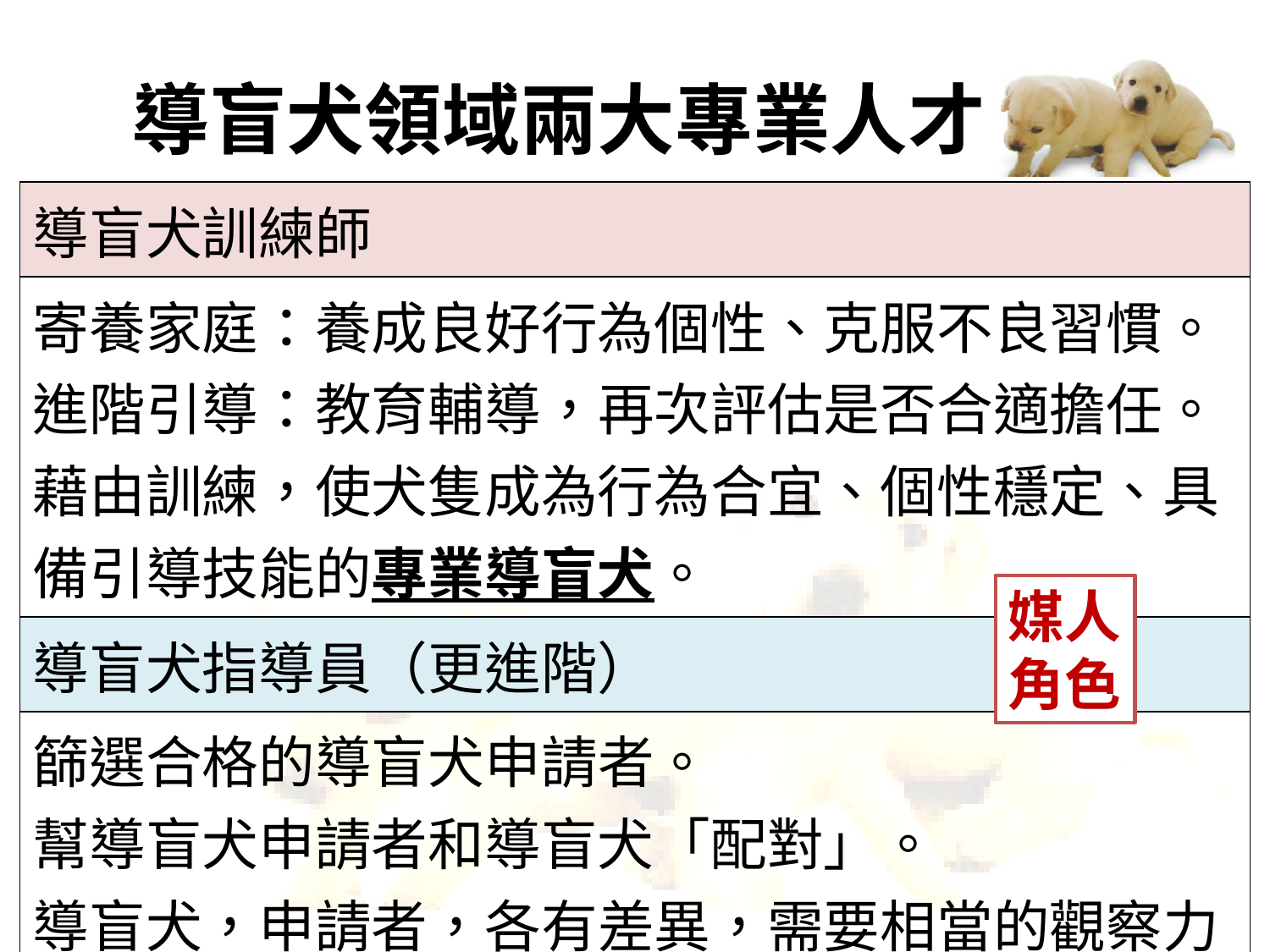

# 導盲犬領域兩大專業人才
| 導盲犬訓練師 |
| --- |
| 寄養家庭：養成良好行為個性、克服不良習慣。 進階引導：教育輔導，再次評估是否合適擔任。 藉由訓練，使犬隻成為行為合宜、個性穩定、具備引導技能的專業導盲犬。 |
| 導盲犬指導員（更進階） |
| 篩選合格的導盲犬申請者。 幫導盲犬申請者和導盲犬「配對」。 導盲犬，申請者，各有差異，需要相當的觀察力以及專業能力協助適合配對。 |
媒人角色